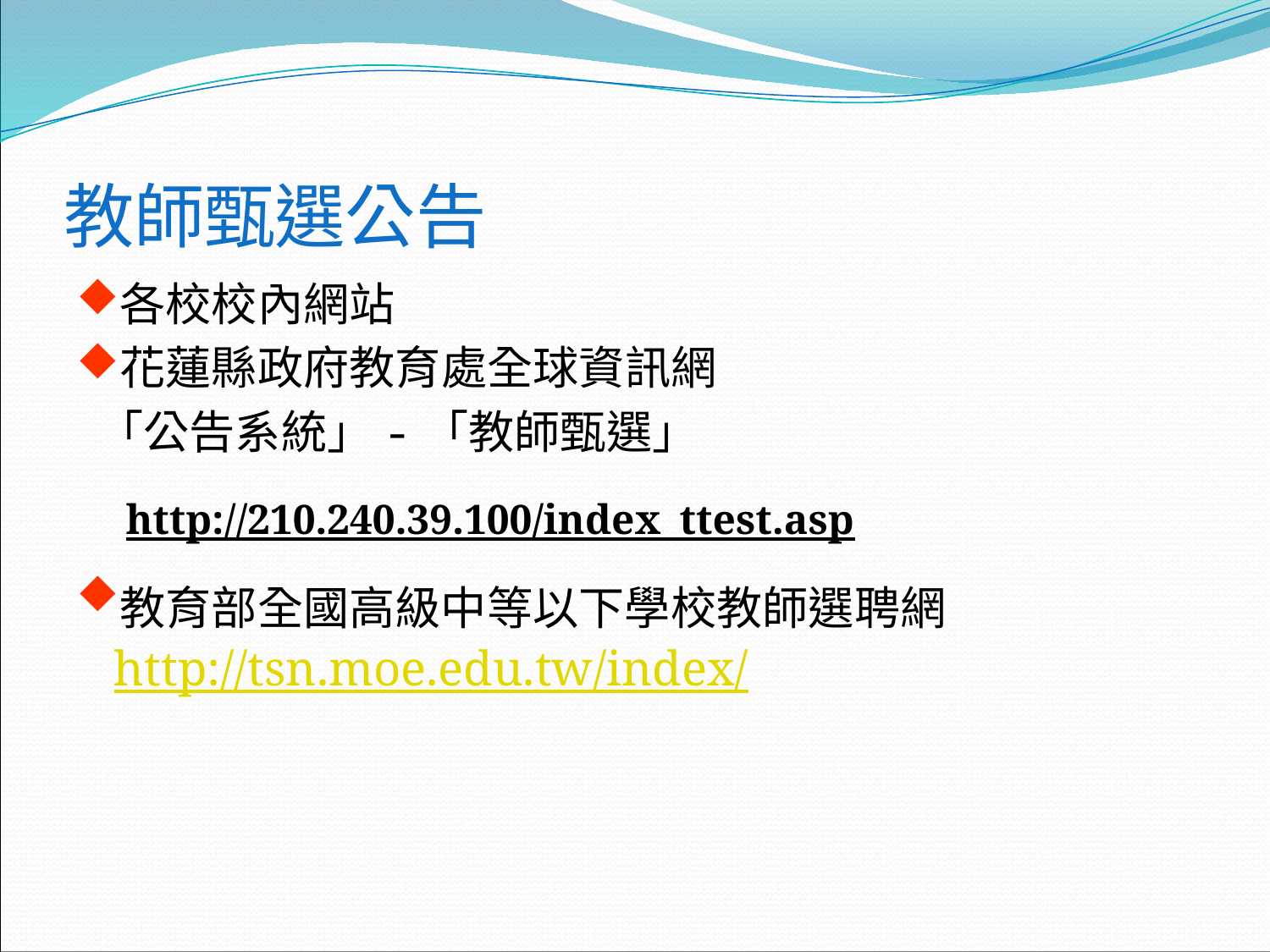

# 教師甄選公告
各校校內網站
花蓮縣政府教育處全球資訊網
 「公告系統」-「教師甄選」
   http://210.240.39.100/index_ttest.asp
教育部全國高級中等以下學校教師選聘網　http://tsn.moe.edu.tw/index/